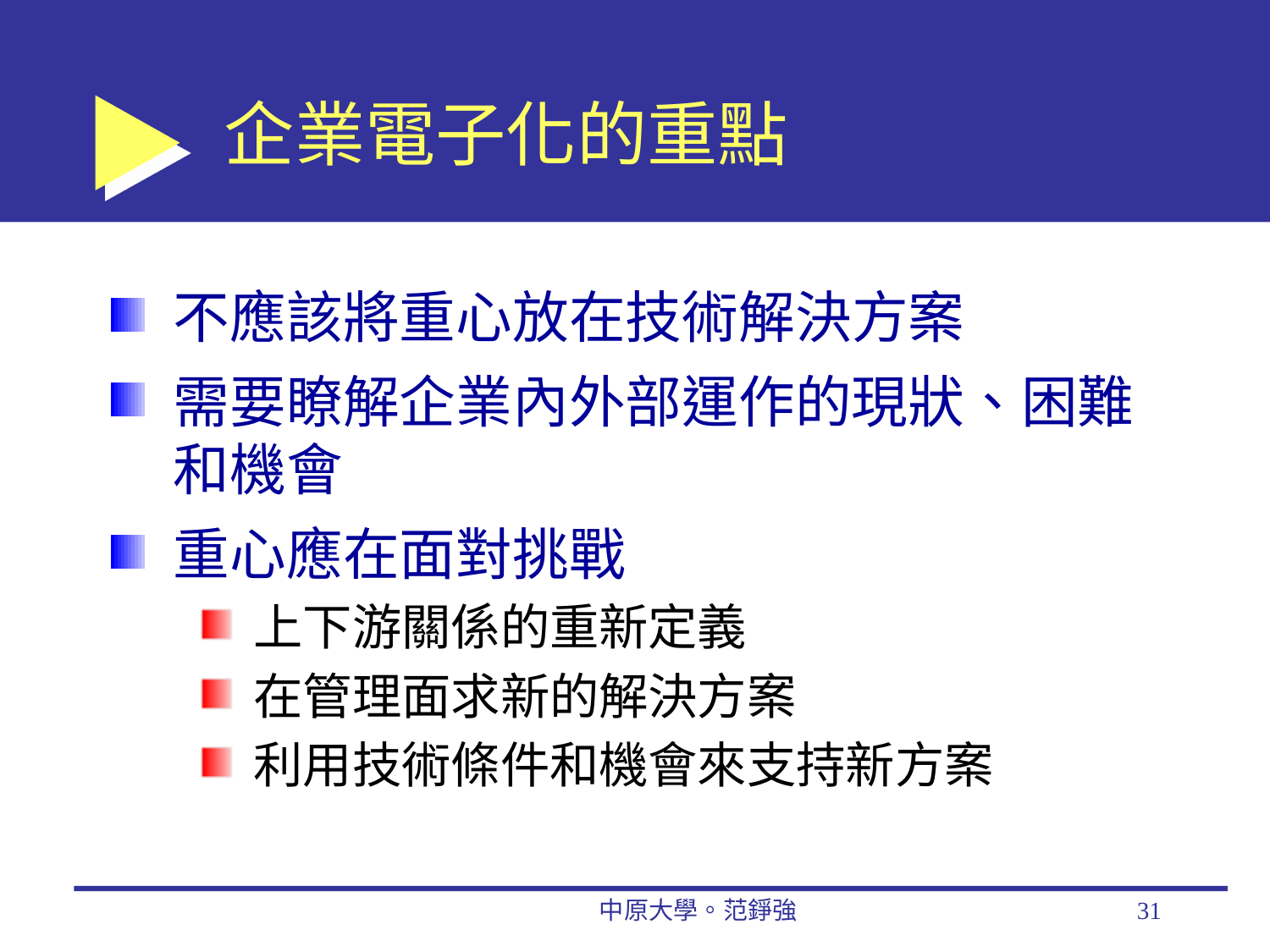

# 企業電子化的重點
不應該將重心放在技術解決方案
需要瞭解企業內外部運作的現狀、困難和機會
重心應在面對挑戰
上下游關係的重新定義
在管理面求新的解決方案
利用技術條件和機會來支持新方案
中原大學。范錚強
31